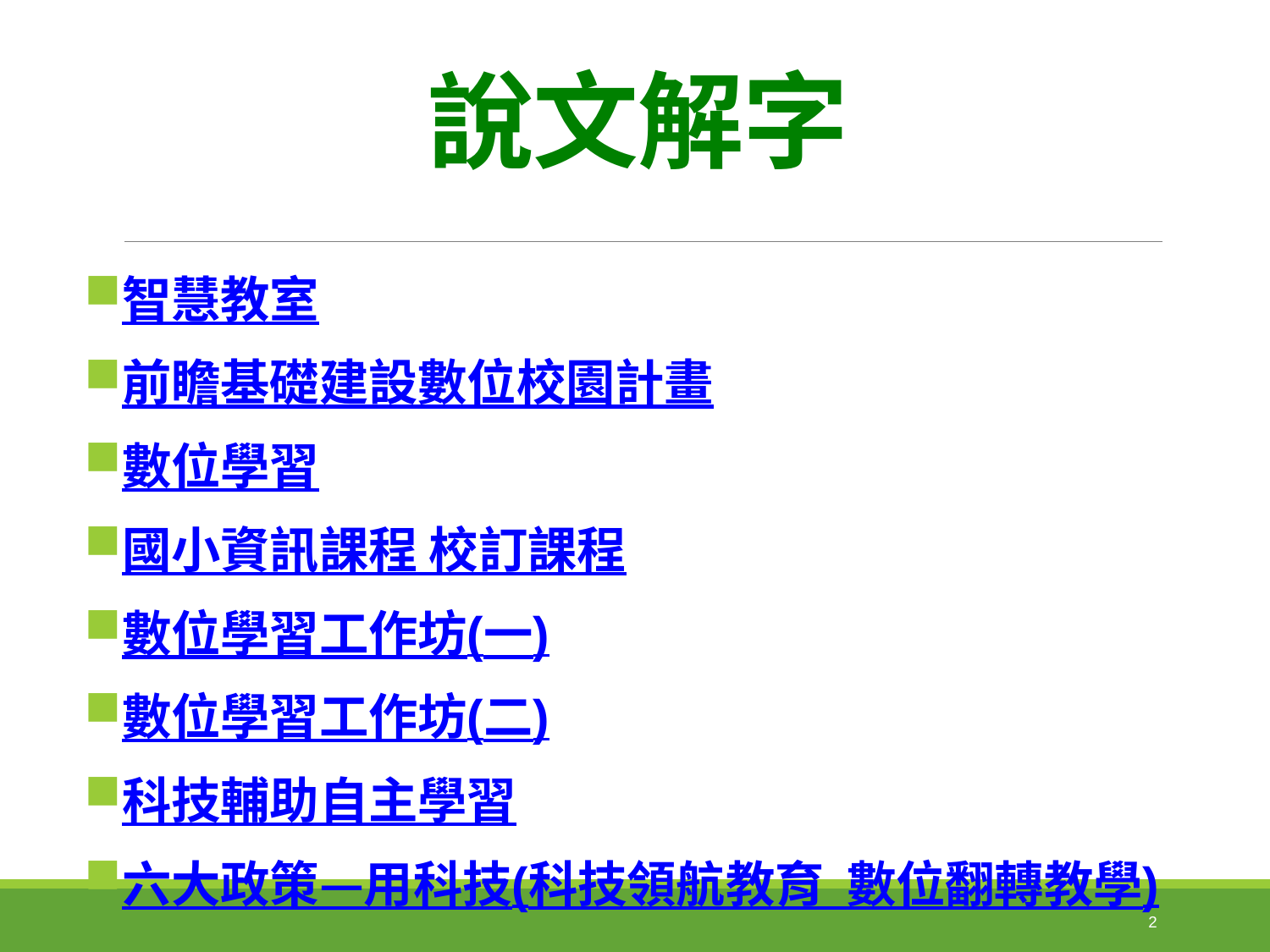

# 說文解字
智慧教室
前瞻基礎建設數位校園計畫
數位學習
國小資訊課程 校訂課程
數位學習工作坊(一)
數位學習工作坊(二)
科技輔助自主學習
六大政策—用科技(科技領航教育  數位翻轉教學)

2